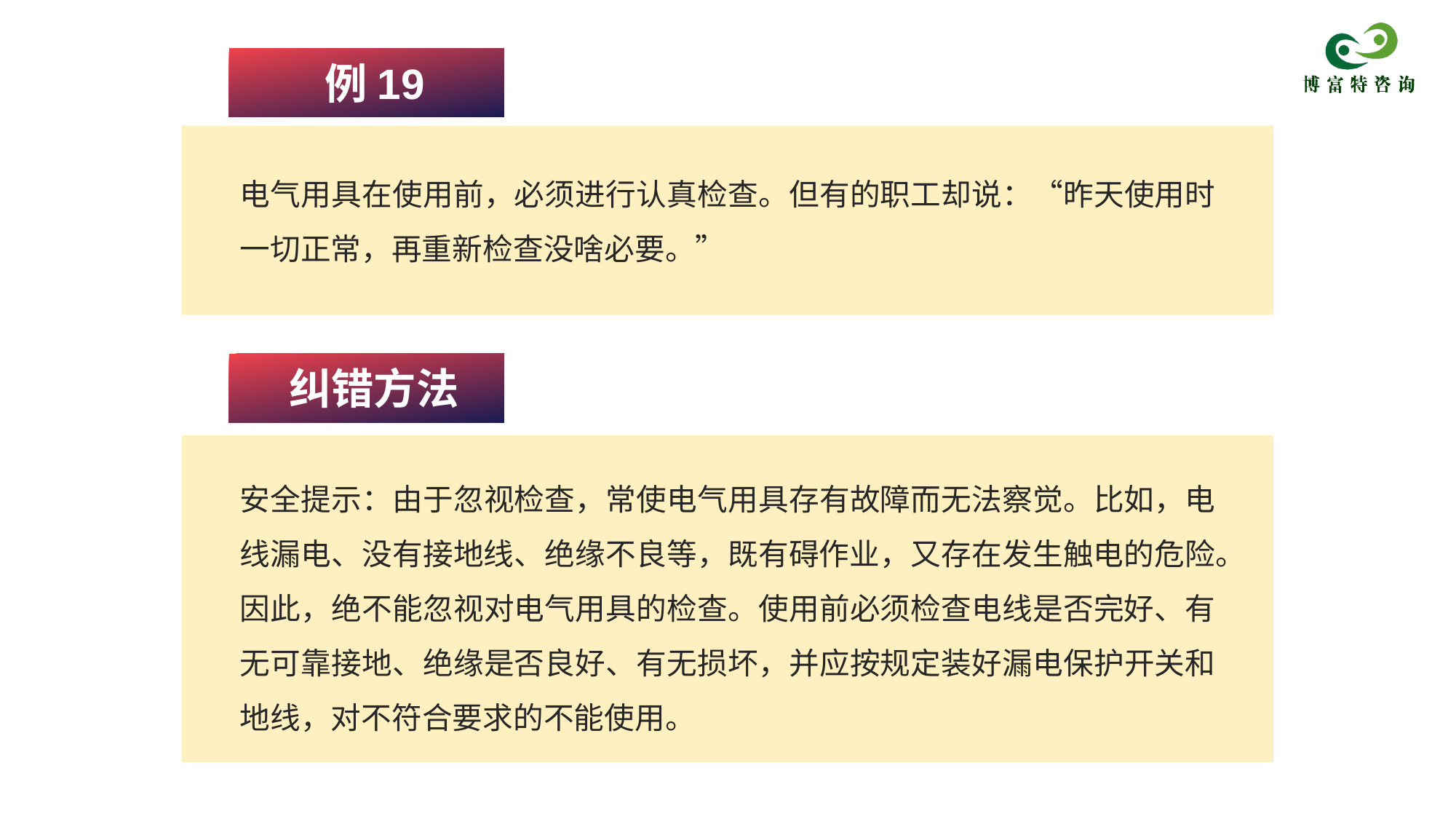

例19

电气用具在使用前，必须进行认真检查。但有的职工却说：“昨天使用时一切正常，再重新检查没啥必要。”

纠错方法

安全提示：由于忽视检查，常使电气用具存有故障而无法察觉。比如，电线漏电、没有接地线、绝缘不良等，既有碍作业，又存在发生触电的危险。因此，绝不能忽视对电气用具的检查。使用前必须检查电线是否完好、有无可靠接地、绝缘是否良好、有无损坏，并应按规定装好漏电保护开关和地线，对不符合要求的不能使用。